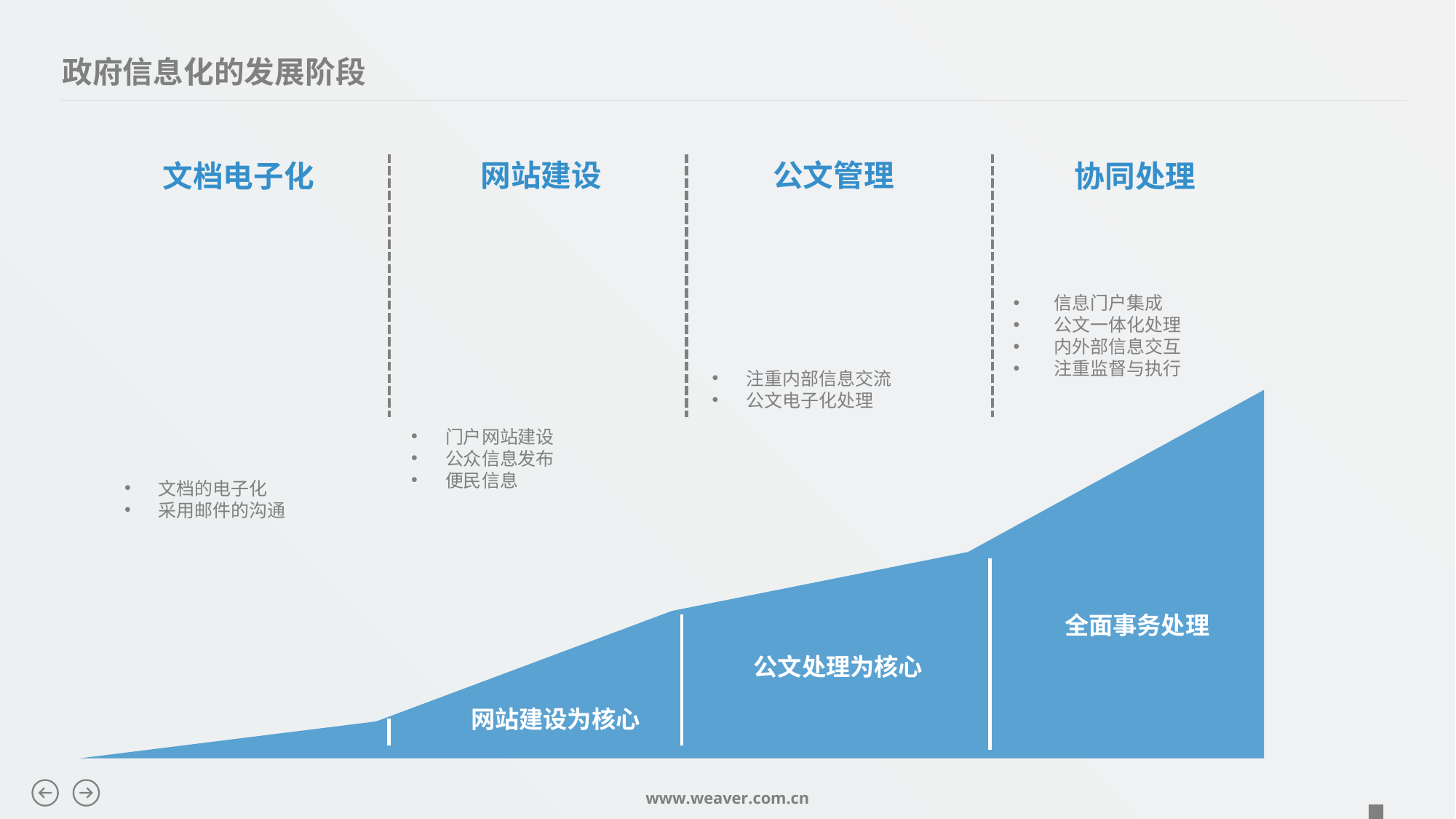

政府信息化的发展阶段
网站建设

门户网站建设
公众信息发布
便民信息
公文管理

注重内部信息交流
公文电子化处理
文档电子化

文档的电子化
采用邮件的沟通
协同处理

信息门户集成
公文一体化处理
内外部信息交互
注重监督与执行
全面事务处理

### Chart

| Category | 列2 |
|---|---|
| 添加标题 | 0.0 |
|  | 0.5 |
| 添加标题 | 2.0 |
| 添加标题 | 2.8 |
| 添加标题 | 5.0 |
公文处理为核心
网站建设为核心